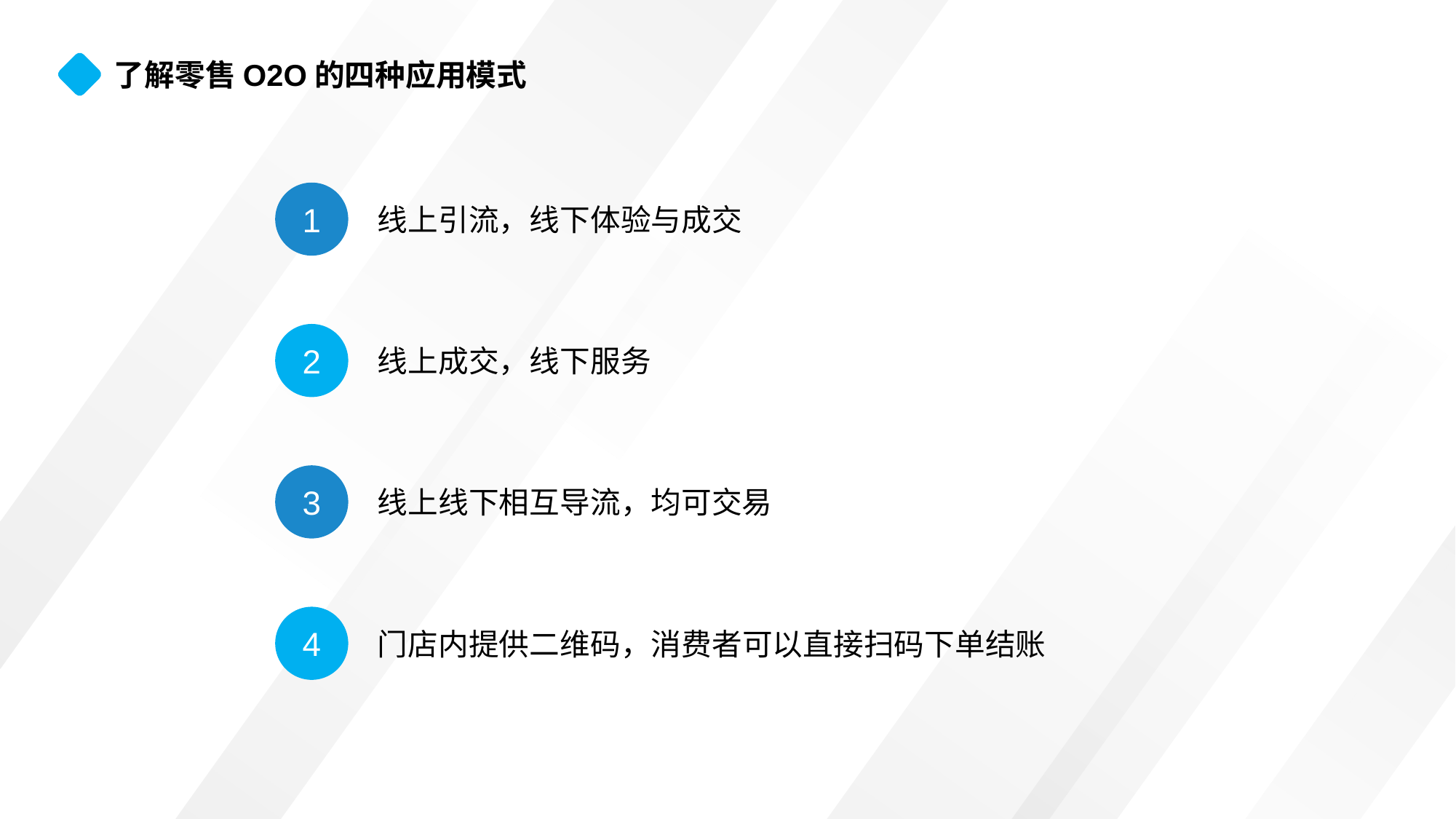

了解零售O2O的四种应用模式

1
线上引流，线下体验与成交
2
线上成交，线下服务
3
线上线下相互导流，均可交易
4
门店内提供二维码，消费者可以直接扫码下单结账